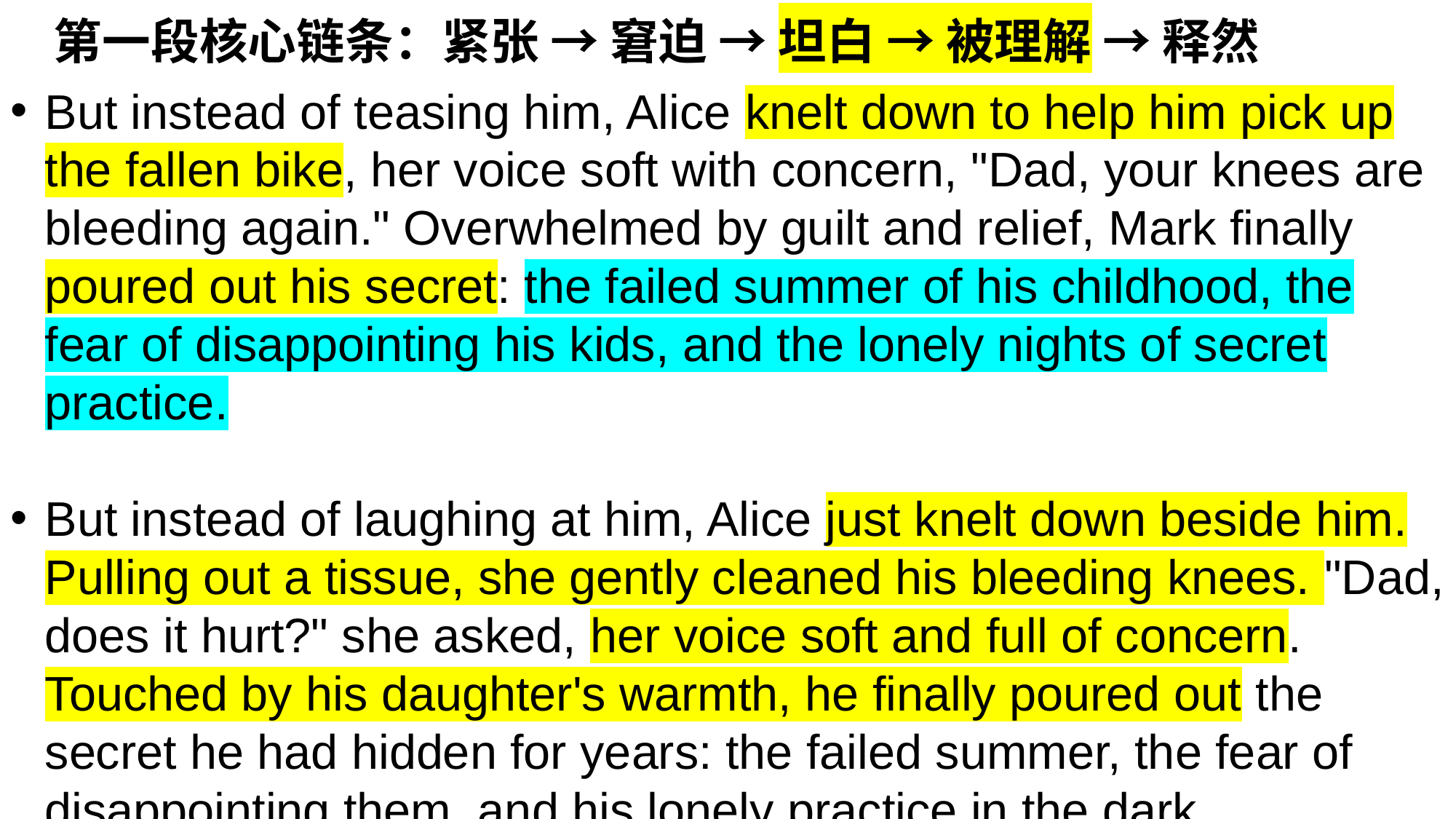

第一段核心链条：紧张 → 窘迫 → 坦白 → 被理解 → 释然
But instead of teasing him, Alice knelt down to help him pick up the fallen bike, her voice soft with concern, "Dad, your knees are bleeding again." Overwhelmed by guilt and relief, Mark finally poured out his secret: the failed summer of his childhood, the fear of disappointing his kids, and the lonely nights of secret practice.

But instead of laughing at him, Alice just knelt down beside him. Pulling out a tissue, she gently cleaned his bleeding knees. "Dad, does it hurt?" she asked, her voice soft and full of concern. Touched by his daughter's warmth, he finally poured out the secret he had hidden for years: the failed summer, the fear of disappointing them, and his lonely practice in the dark.